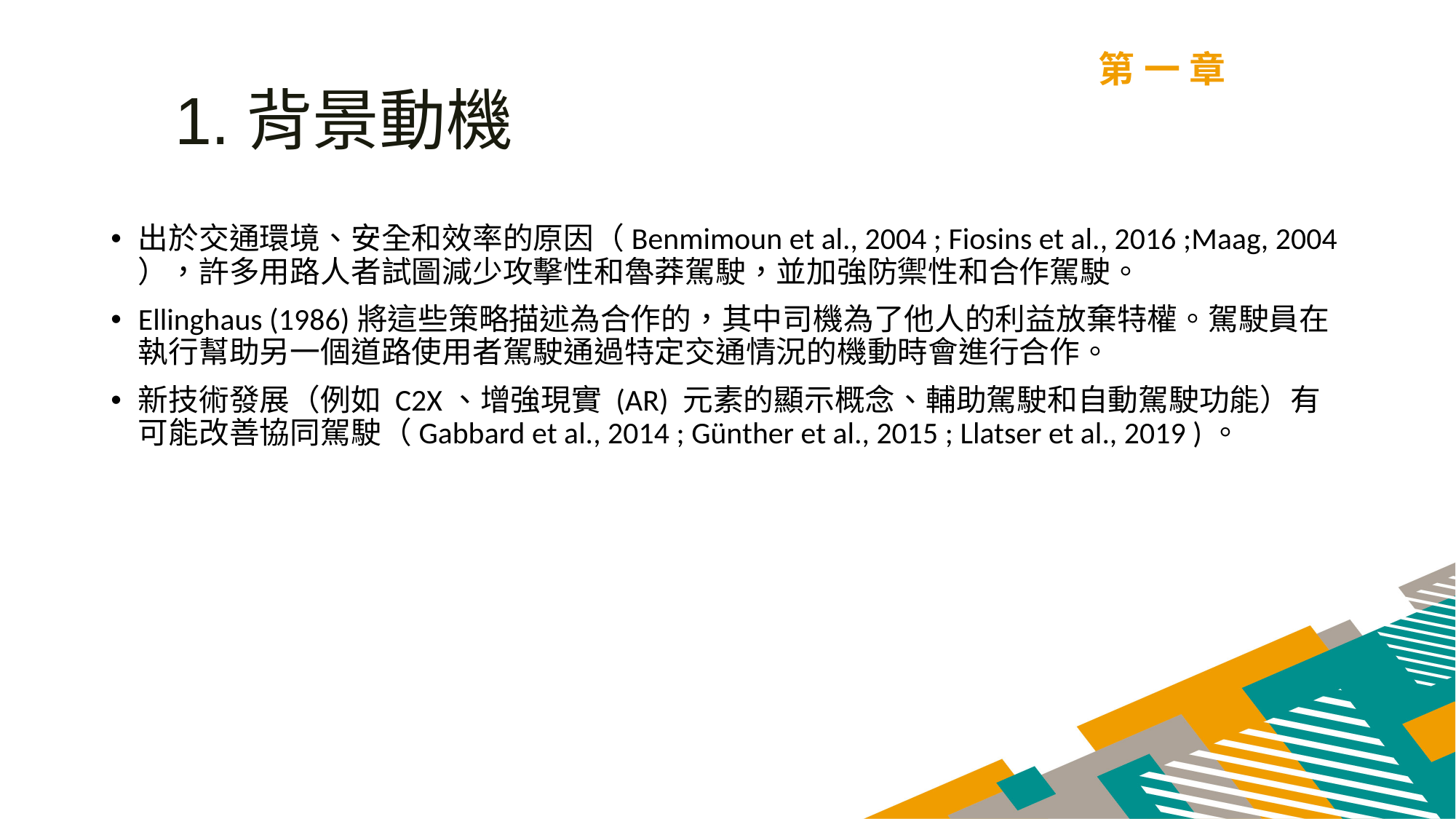

第一章
1.背景動機
出於交通環境、安全和效率的原因（Benmimoun et al., 2004 ; Fiosins et al., 2016 ;Maag, 2004 ），許多用路人者試圖減少攻擊性和魯莽駕駛，並加強防禦性和合作駕駛。
Ellinghaus (1986)將這些策略描述為合作的，其中司機為了他人的利益放棄特權。駕駛員在執行幫助另一個道路使用者駕駛通過特定交通情況的機動時會進行合作。
新技術發展（例如 C2X、增強現實 (AR) 元素的顯示概念、輔助駕駛和自動駕駛功能）有可能改善協同駕駛（Gabbard et al., 2014 ; Günther et al., 2015 ; Llatser et al., 2019 )。